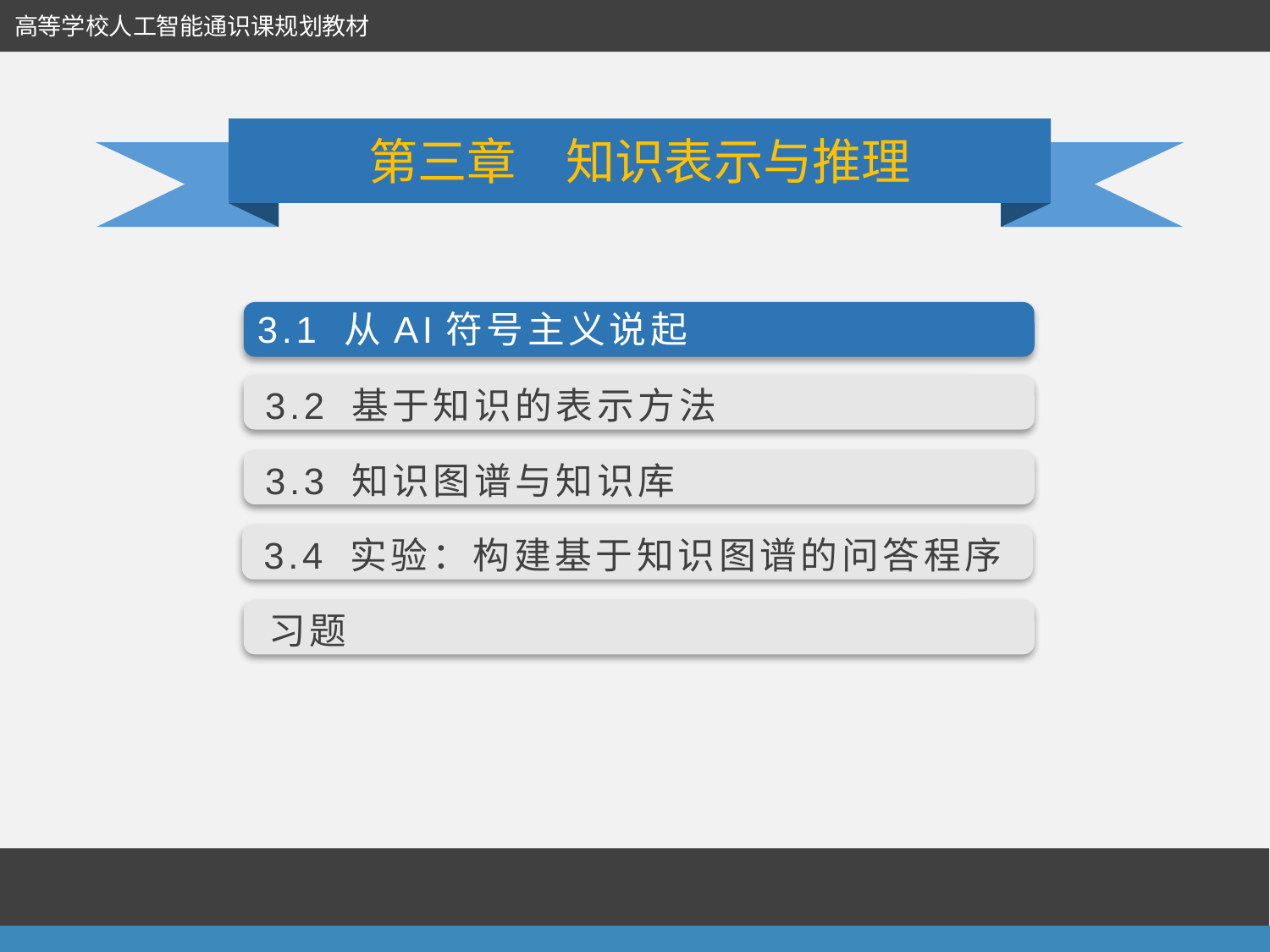

高等学校人工智能通识课规划教材

第三章　知识表示与推理
3.1 从AI符号主义说起

3.2 基于知识的表示方法

3.3 知识图谱与知识库

3.4 实验：构建基于知识图谱的问答程序

习题